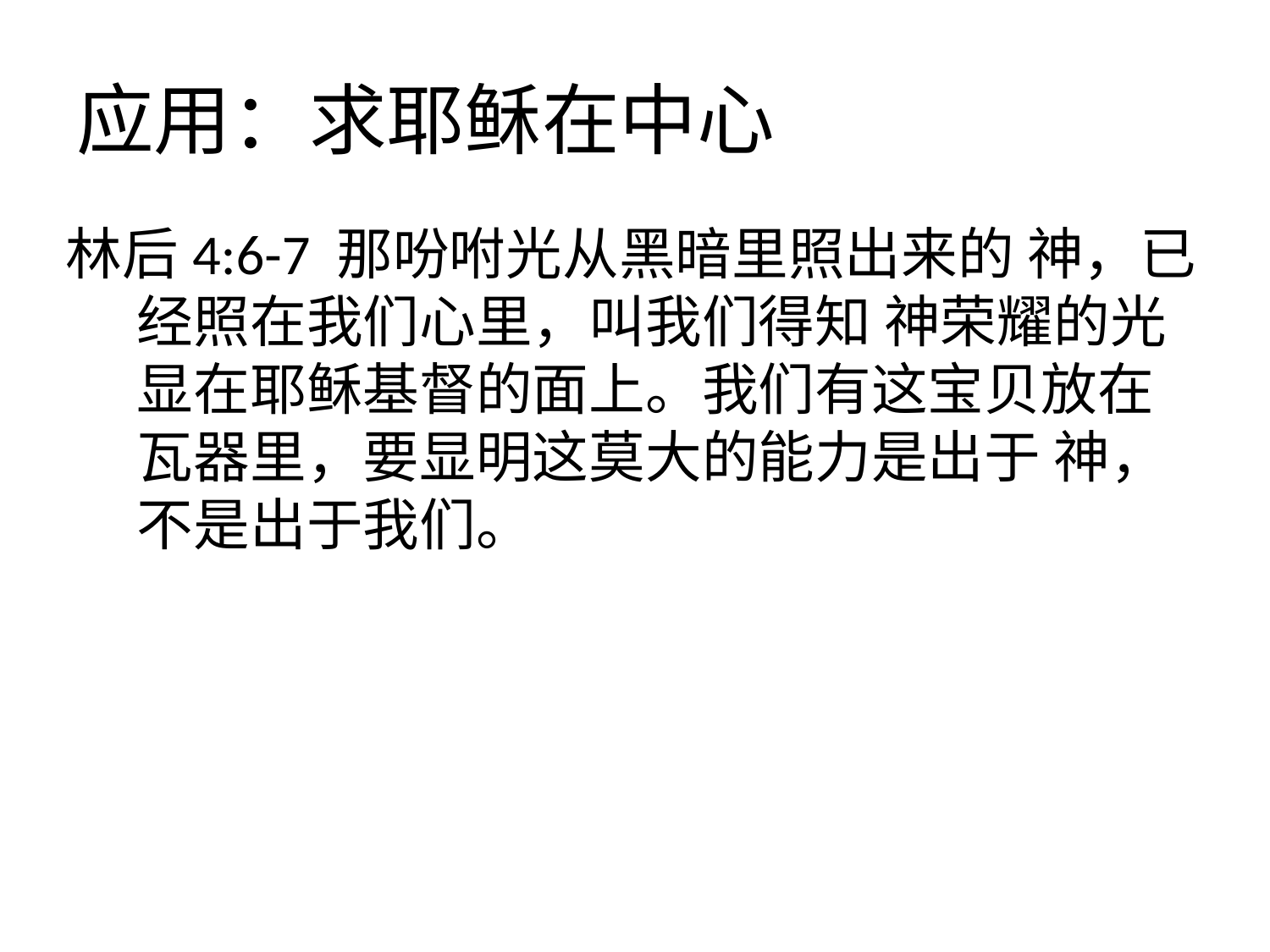

# 应用：求耶稣在中心
林后4:6-7 那吩咐光从黑暗里照出来的 神，已经照在我们心里，叫我们得知 神荣耀的光显在耶稣基督的面上。我们有这宝贝放在瓦器里，要显明这莫大的能力是出于 神，不是出于我们。